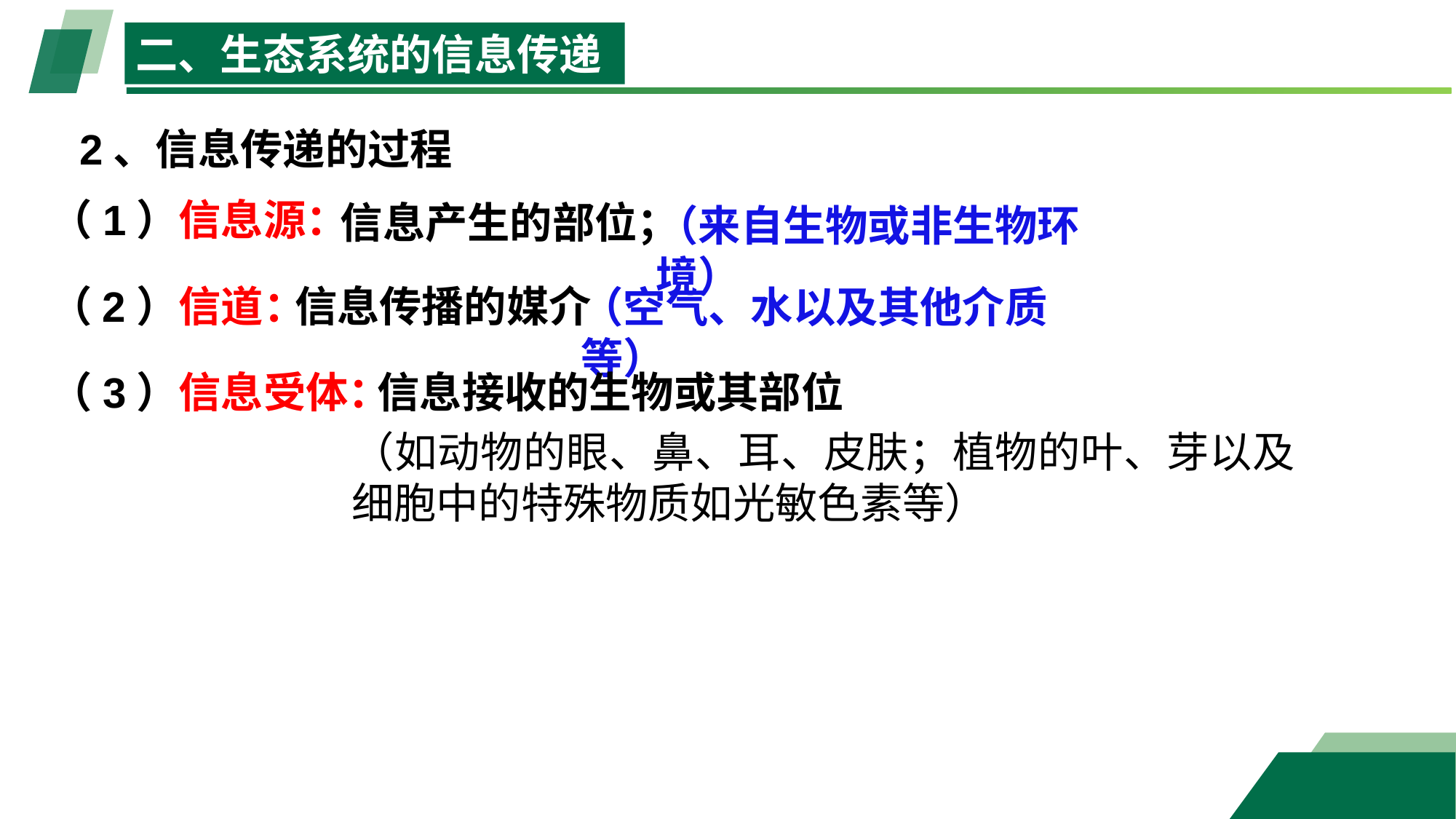

二、生态系统的信息传递
2、信息传递的过程
（1）信息源：
信息产生的部位；
（来自生物或非生物环境）
（2）信道：
信息传播的媒介
（空气、水以及其他介质等）
（3）信息受体：
信息接收的生物或其部位
（如动物的眼、鼻、耳、皮肤；植物的叶、芽以及细胞中的特殊物质如光敏色素等）